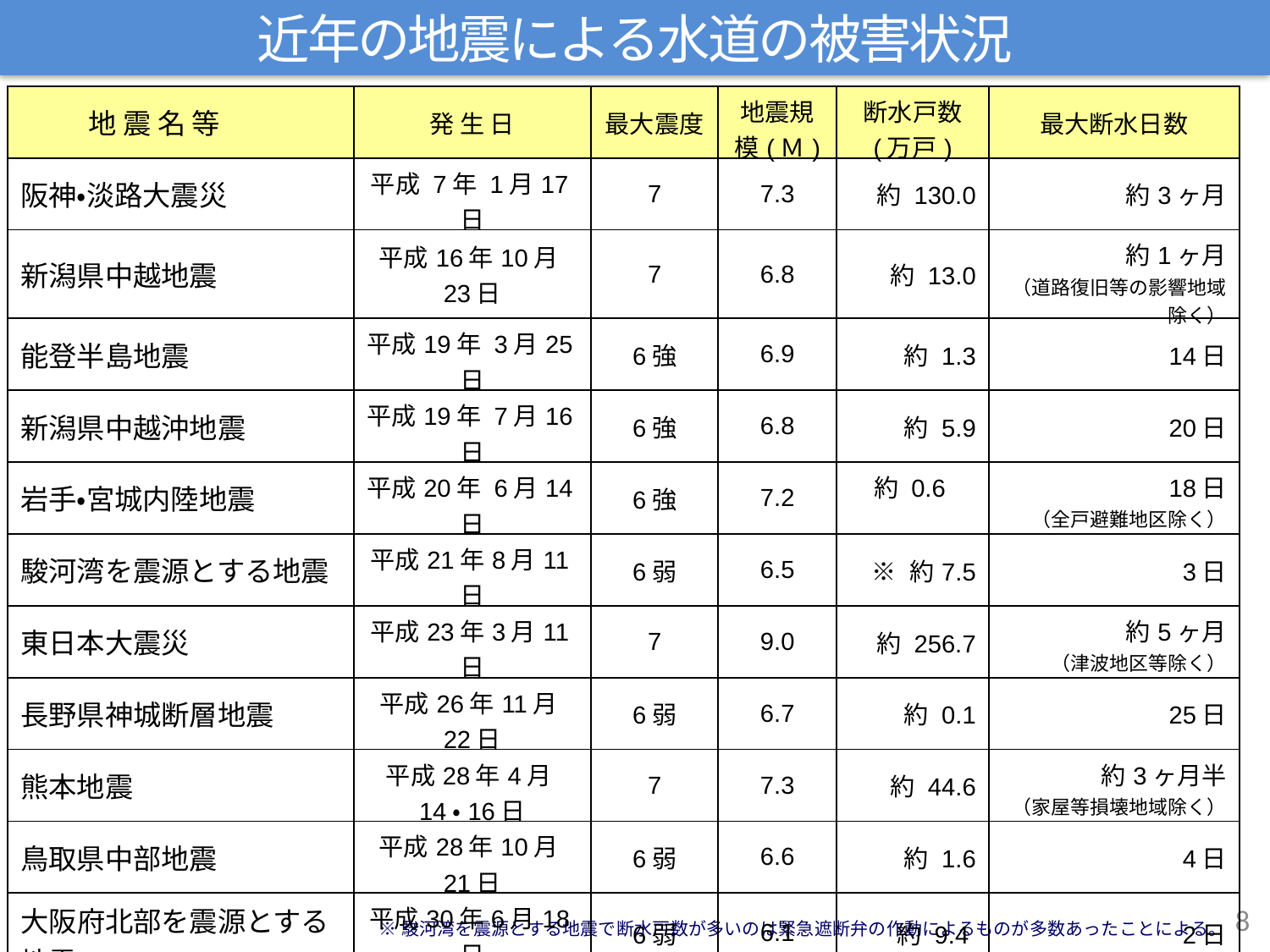

近年の地震による水道の被害状況
| 地 震 名 等 | 発 生 日 | 最大震度 | 地震規模(Ｍ) | 断水戸数 (万戸) | 最大断水日数 |
| --- | --- | --- | --- | --- | --- |
| 阪神・淡路大震災 | 平成 7年 1月17日 | 7 | 7.3 | 約 130.0 | 約3ヶ月 |
| 新潟県中越地震 | 平成16年10月23日 | 7 | 6.8 | 約 13.0 | 約1ヶ月 （道路復旧等の影響地域除く） |
| 能登半島地震 | 平成19年 3月25日 | 6強 | 6.9 | 約 1.3 | 14日 |
| 新潟県中越沖地震 | 平成19年 7月16日 | 6強 | 6.8 | 約 5.9 | 20日 |
| 岩手・宮城内陸地震 | 平成20年 6月14日 | 6強 | 7.2 | 約 0.6 | 18日 （全戸避難地区除く） |
| 駿河湾を震源とする地震 | 平成21年8月11日 | 6弱 | 6.5 | ※ 約7.5 | 3日 |
| 東日本大震災 | 平成23年3月11日 | 7 | 9.0 | 約 256.7 | 約5ヶ月 （津波地区等除く） |
| 長野県神城断層地震 | 平成26年11月22日 | 6弱 | 6.7 | 約 0.1 | 25日 |
| 熊本地震 | 平成28年4月14・16日 | 7 | 7.3 | 約 44.6 | 約3ヶ月半 （家屋等損壊地域除く） |
| 鳥取県中部地震 | 平成28年10月21日 | 6弱 | 6.6 | 約 1.6 | 4日 |
| 大阪府北部を震源とする地震 | 平成30年6月18日 | 6弱 | 6.1 | 約 9.4 | 2日 |
| 北海道胆振東部地震 | 平成30年9月6日 | ７ | 6.7 | 約6.8 | 34日 （家屋等損壊地域除く） |
8
※駿河湾を震源とする地震で断水戸数が多いのは緊急遮断弁の作動によるものが多数あったことによる。